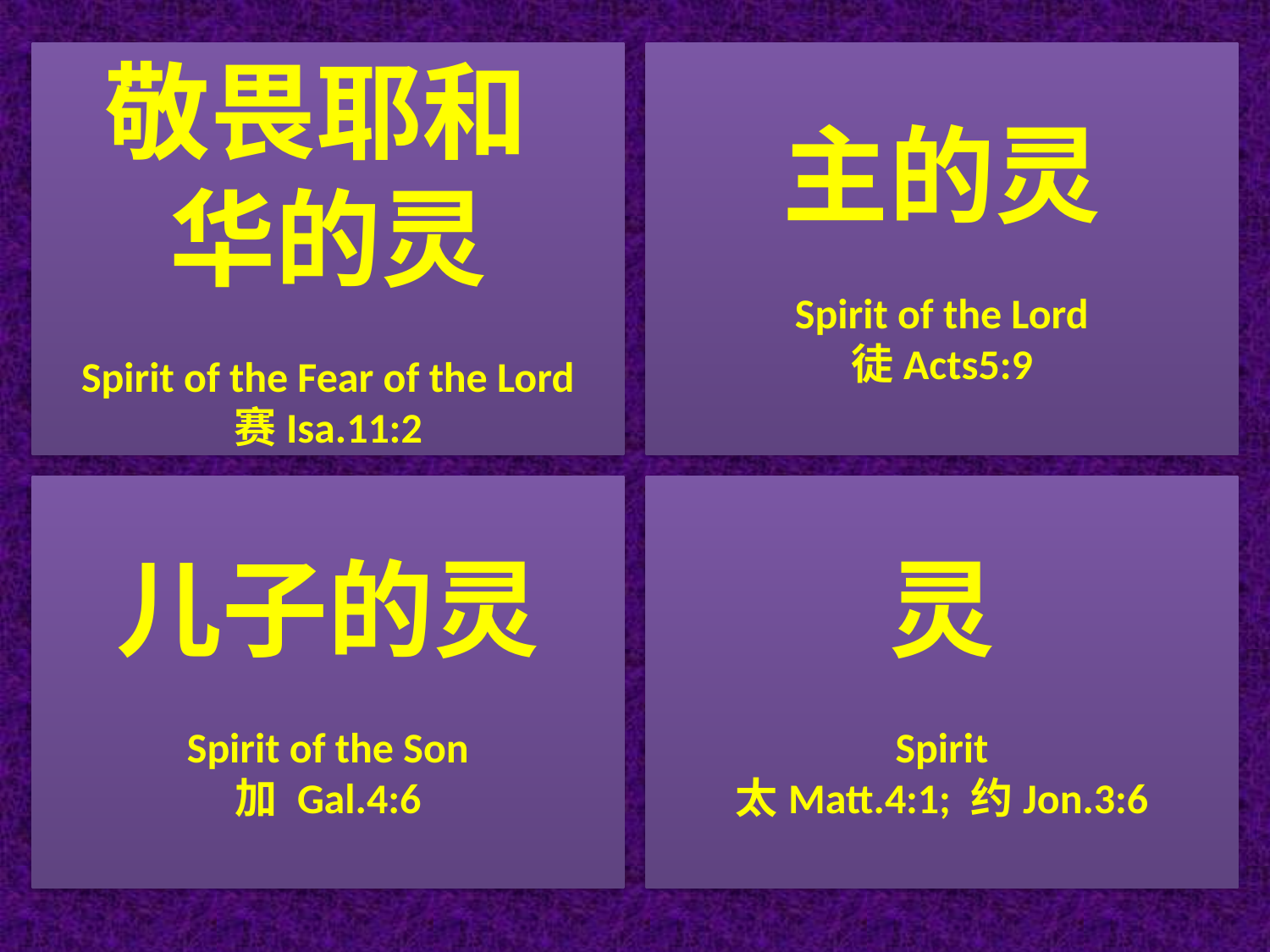

敬畏耶和  华的灵

Spirit of the Fear of the Lord
赛Isa.11:2
主的灵

Spirit of the Lord
徒Acts5:9
儿子的灵

Spirit of the Son
加 Gal.4:6
灵

Spirit
太Matt.4:1; 约Jon.3:6